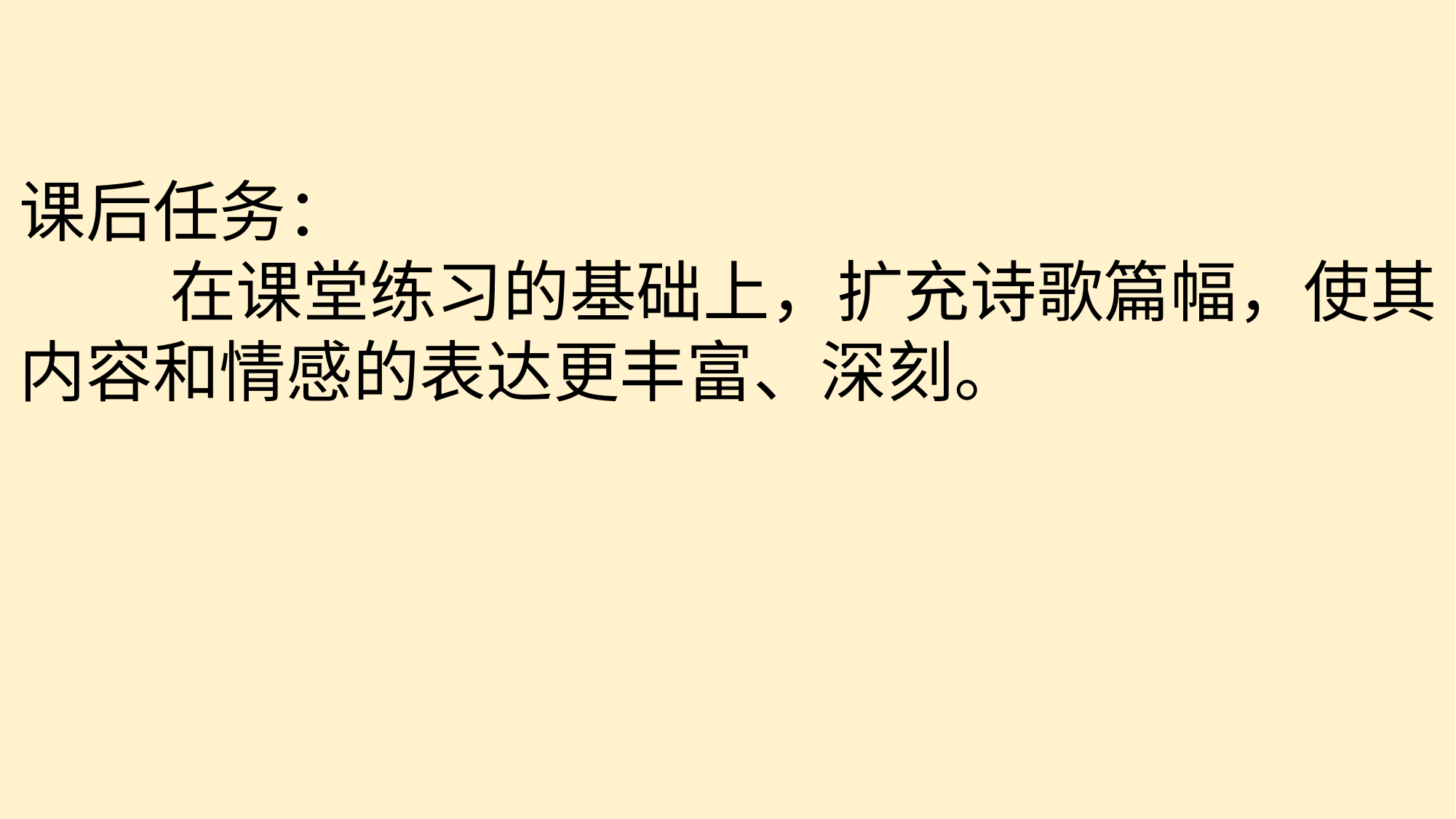

课后任务：
         在课堂练习的基础上，扩充诗歌篇幅，使其
内容和情感的表达更丰富、深刻。